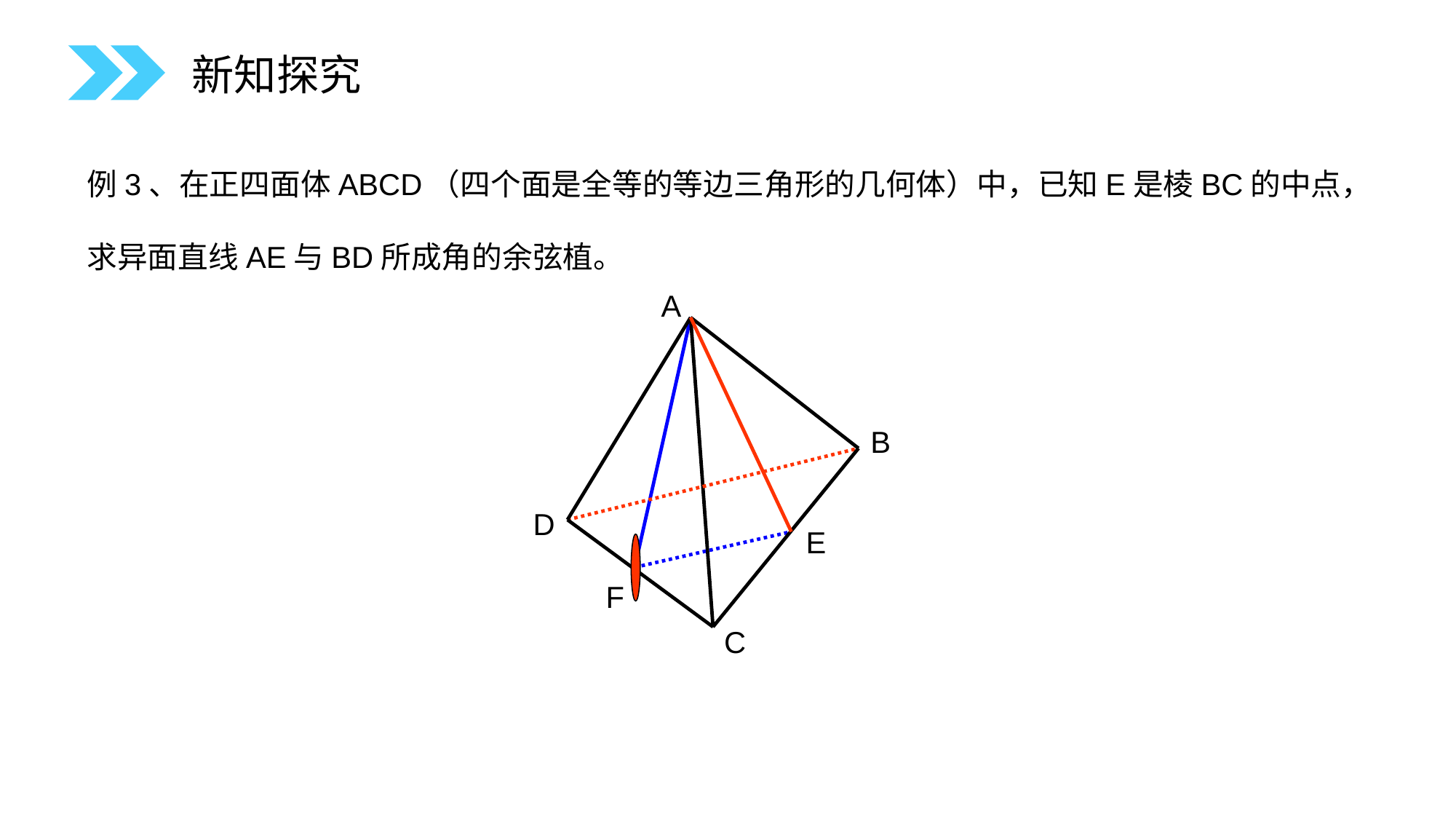

新知探究
例3、在正四面体ABCD（四个面是全等的等边三角形的几何体）中，已知E是棱BC的中点，求异面直线AE与BD所成角的余弦植。
A

B

D
E

C

F